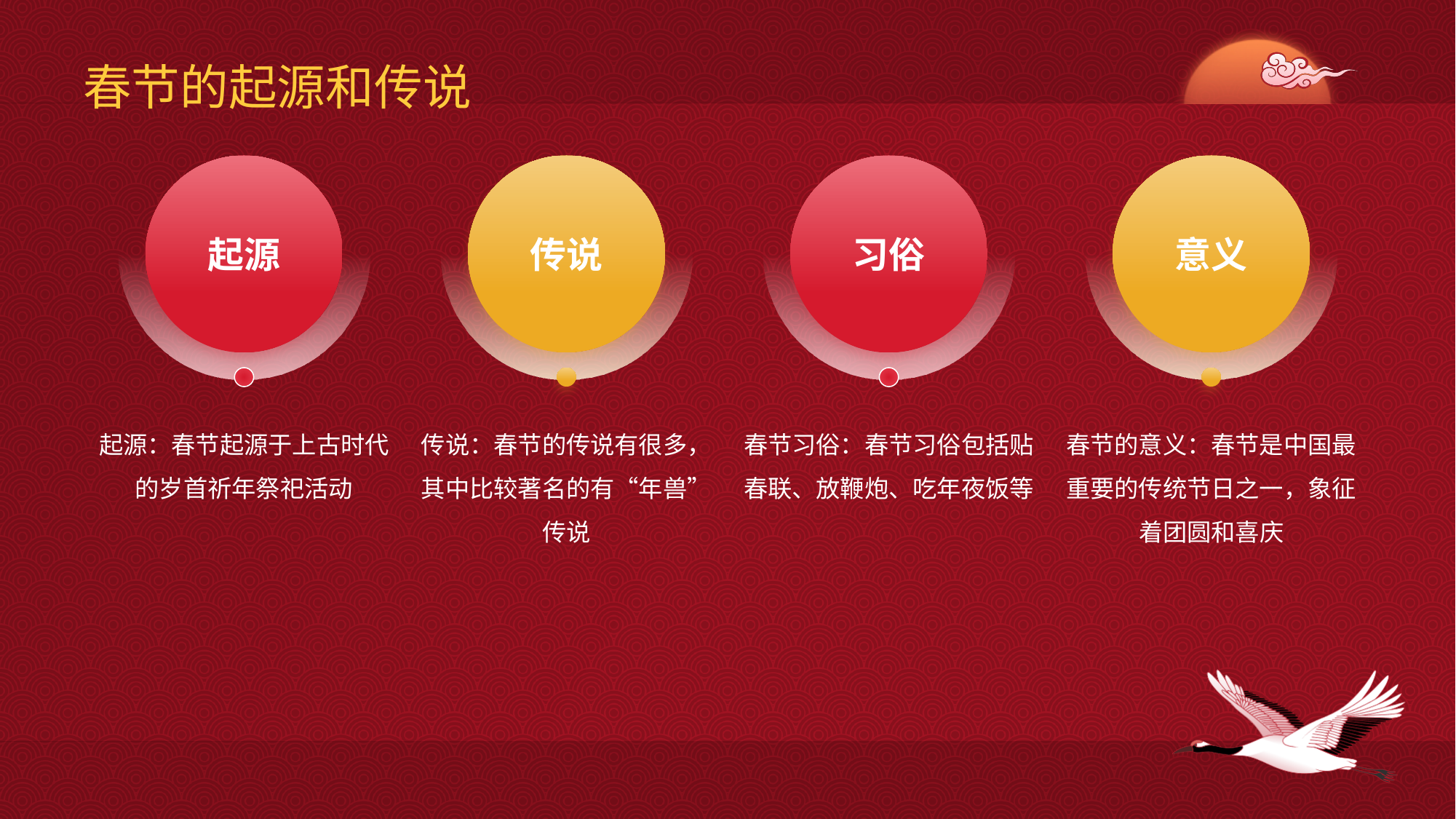

# 春节的起源和传说
起源
传说
习俗
意义

起源：春节起源于上古时代的岁首祈年祭祀活动
传说：春节的传说有很多，其中比较著名的有“年兽”传说
春节习俗：春节习俗包括贴春联、放鞭炮、吃年夜饭等
春节的意义：春节是中国最重要的传统节日之一，象征着团圆和喜庆